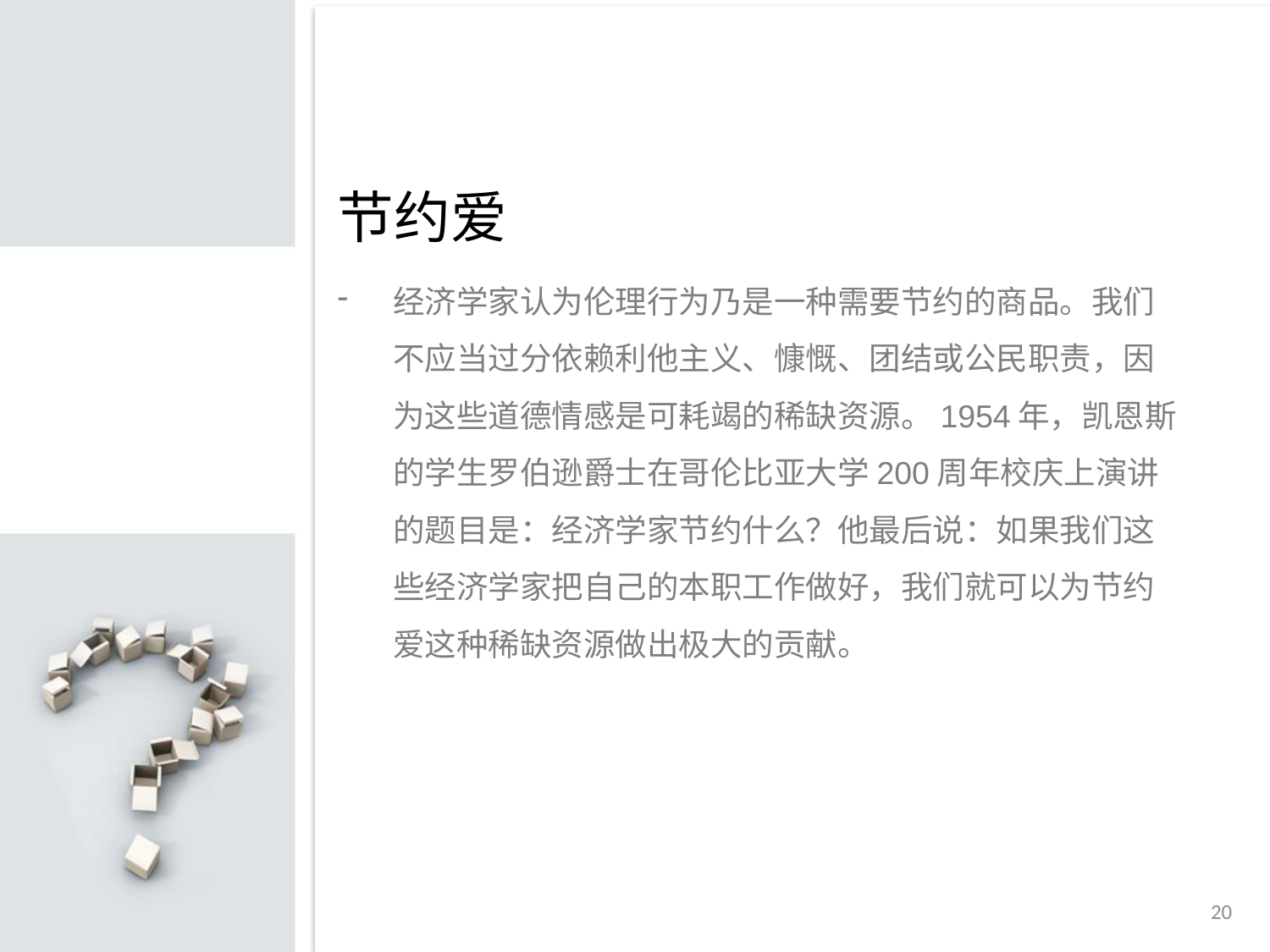

节约爱
经济学家认为伦理行为乃是一种需要节约的商品。我们不应当过分依赖利他主义、慷慨、团结或公民职责，因为这些道德情感是可耗竭的稀缺资源。1954年，凯恩斯的学生罗伯逊爵士在哥伦比亚大学200周年校庆上演讲的题目是：经济学家节约什么？他最后说：如果我们这些经济学家把自己的本职工作做好，我们就可以为节约爱这种稀缺资源做出极大的贡献。
点击添加标题
点击添加标题
点击添加标题
20